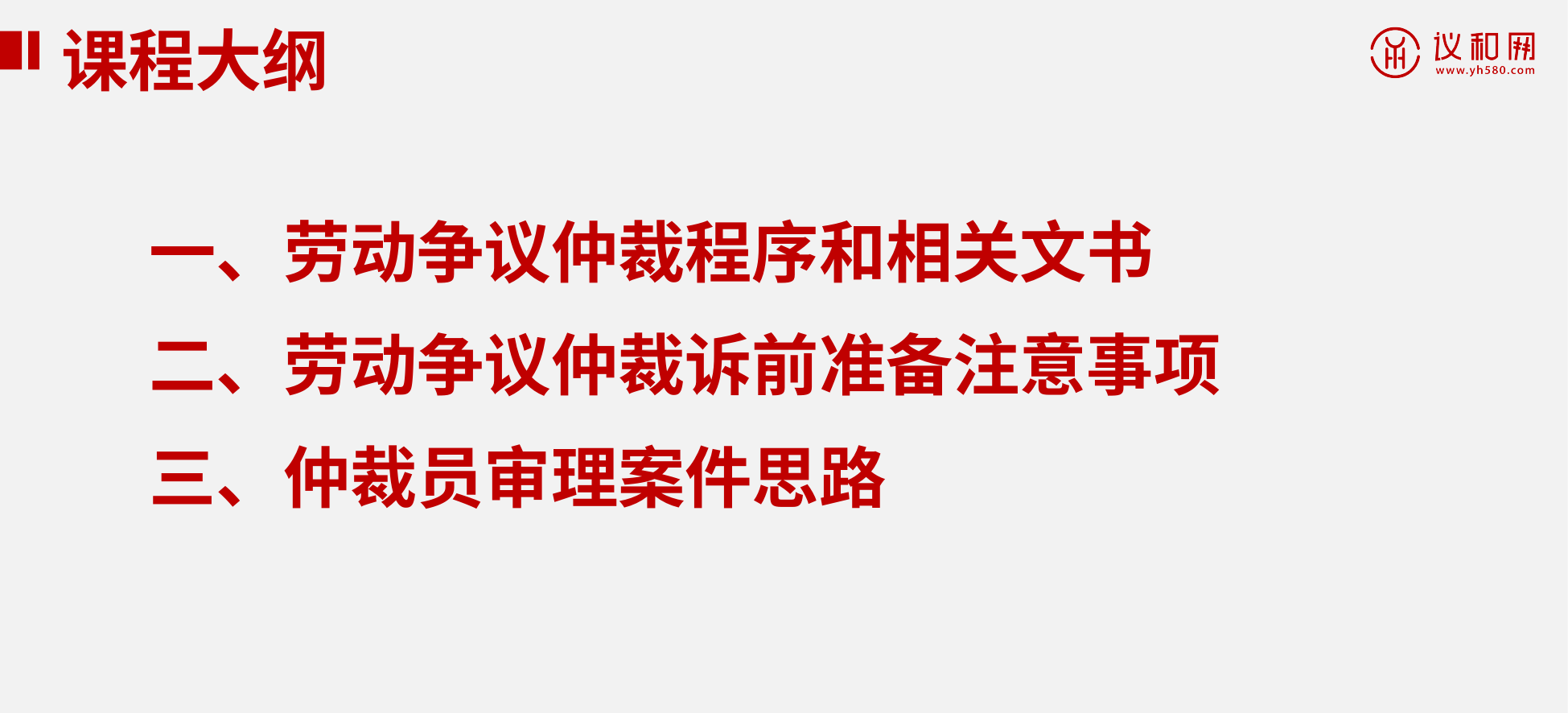

课程大纲

一、劳动争议仲裁程序和相关文书
二、劳动争议仲裁诉前准备注意事项
三、仲裁员审理案件思路